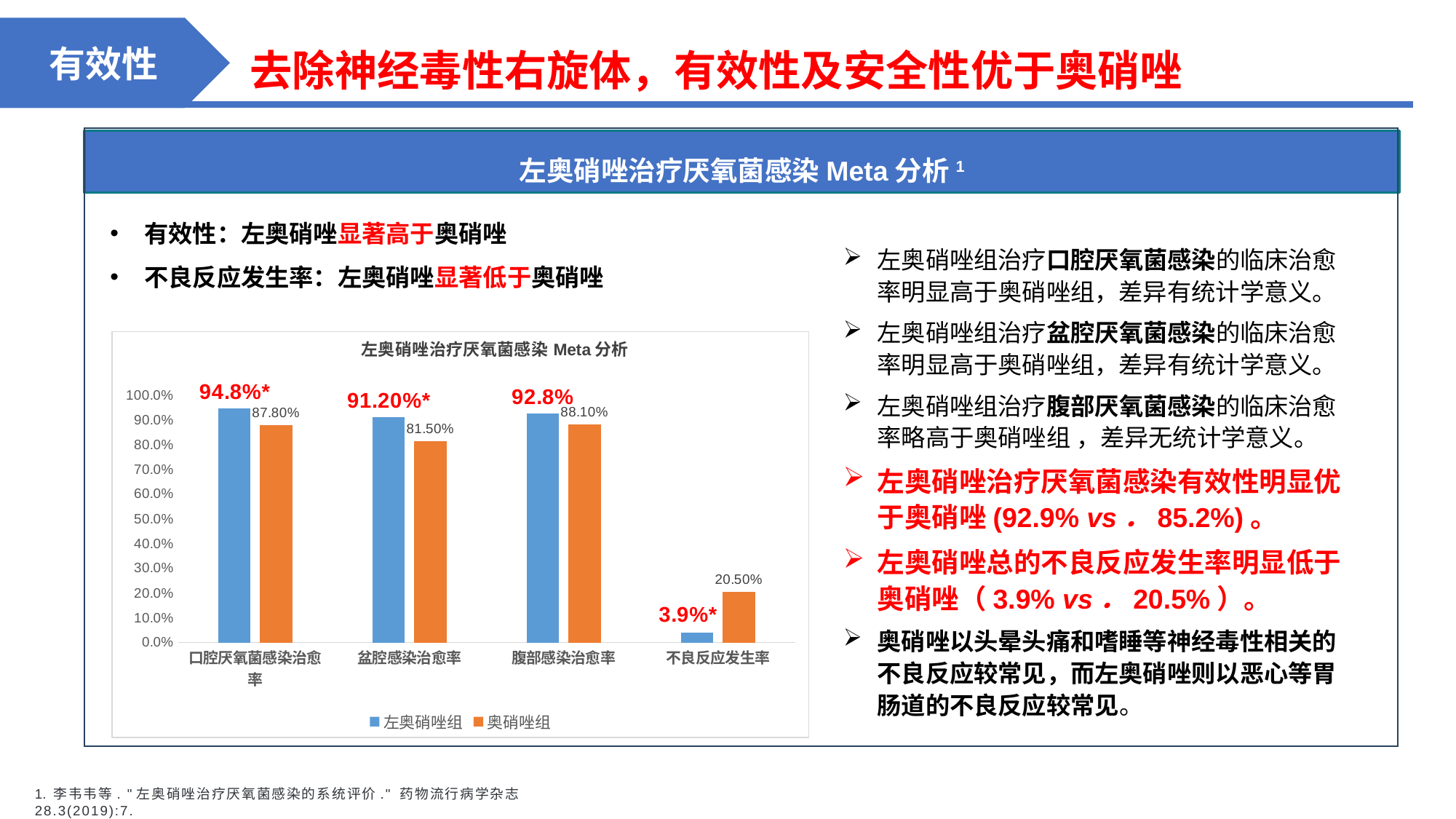

去除神经毒性右旋体，有效性及安全性优于奥硝唑
有效性

左奥硝唑治疗厌氧菌感染Meta分析1
有效性：左奥硝唑显著高于奥硝唑
不良反应发生率：左奥硝唑显著低于奥硝唑

左奥硝唑组治疗口腔厌氧菌感染的临床治愈率明显高于奥硝唑组，差异有统计学意义。
左奥硝唑组治疗盆腔厌氧菌感染的临床治愈率明显高于奥硝唑组，差异有统计学意义。
左奥硝唑组治疗腹部厌氧菌感染的临床治愈率略高于奥硝唑组 ，差异无统计学意义。
左奥硝唑治疗厌氧菌感染有效性明显优于奥硝唑(92.9% vs．85.2%)。
左奥硝唑总的不良反应发生率明显低于奥硝唑（3.9% vs．20.5%）。
奥硝唑以头晕头痛和嗜睡等神经毒性相关的不良反应较常见，而左奥硝唑则以恶心等胃肠道的不良反应较常见。

### Chart: 左奥硝唑治疗厌氧菌感染Meta分析

| Category | 左奥硝唑组 | 奥硝唑组 |
|---|---|---|
| 口腔厌氧菌感染治愈率 | 0.948 | 0.8780000000000001 |
| 盆腔感染治愈率 | 0.912 | 0.815 |
| 腹部感染治愈率 | 0.928 | 0.881 |
| 不良反应发生率 | 0.03900000000000001 | 0.20500000000000002 |
1. 李韦韦等. "左奥硝唑治疗厌氧菌感染的系统评价." 药物流行病学杂志 28.3(2019):7.